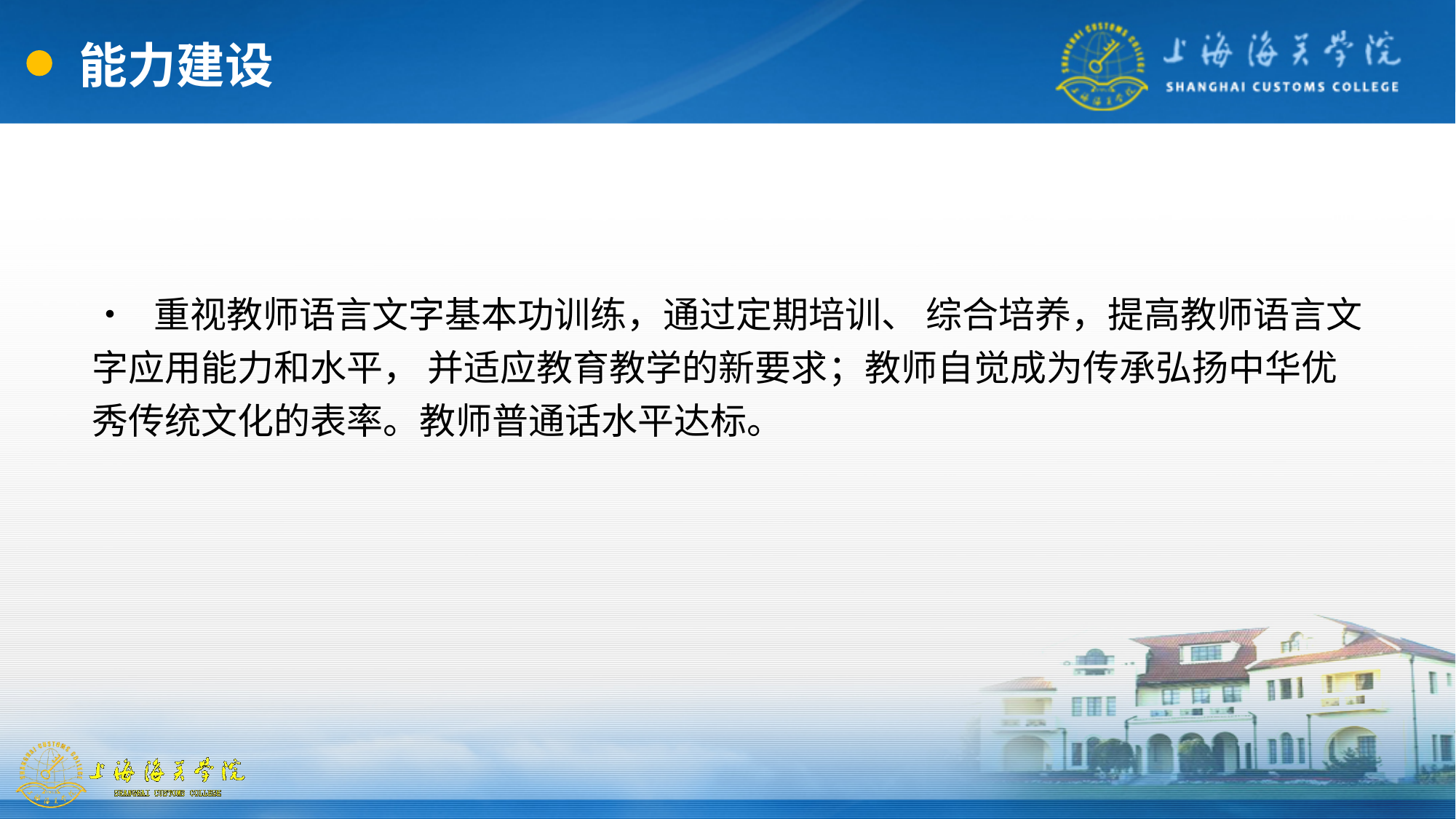

能力建设

•  重视教师语言文字基本功训练，通过定期培训、 综合培养，提高教师语言文字应用能力和水平， 并适应教育教学的新要求；教师自觉成为传承弘扬中华优秀传统文化的表率。教师普通话水平达标。